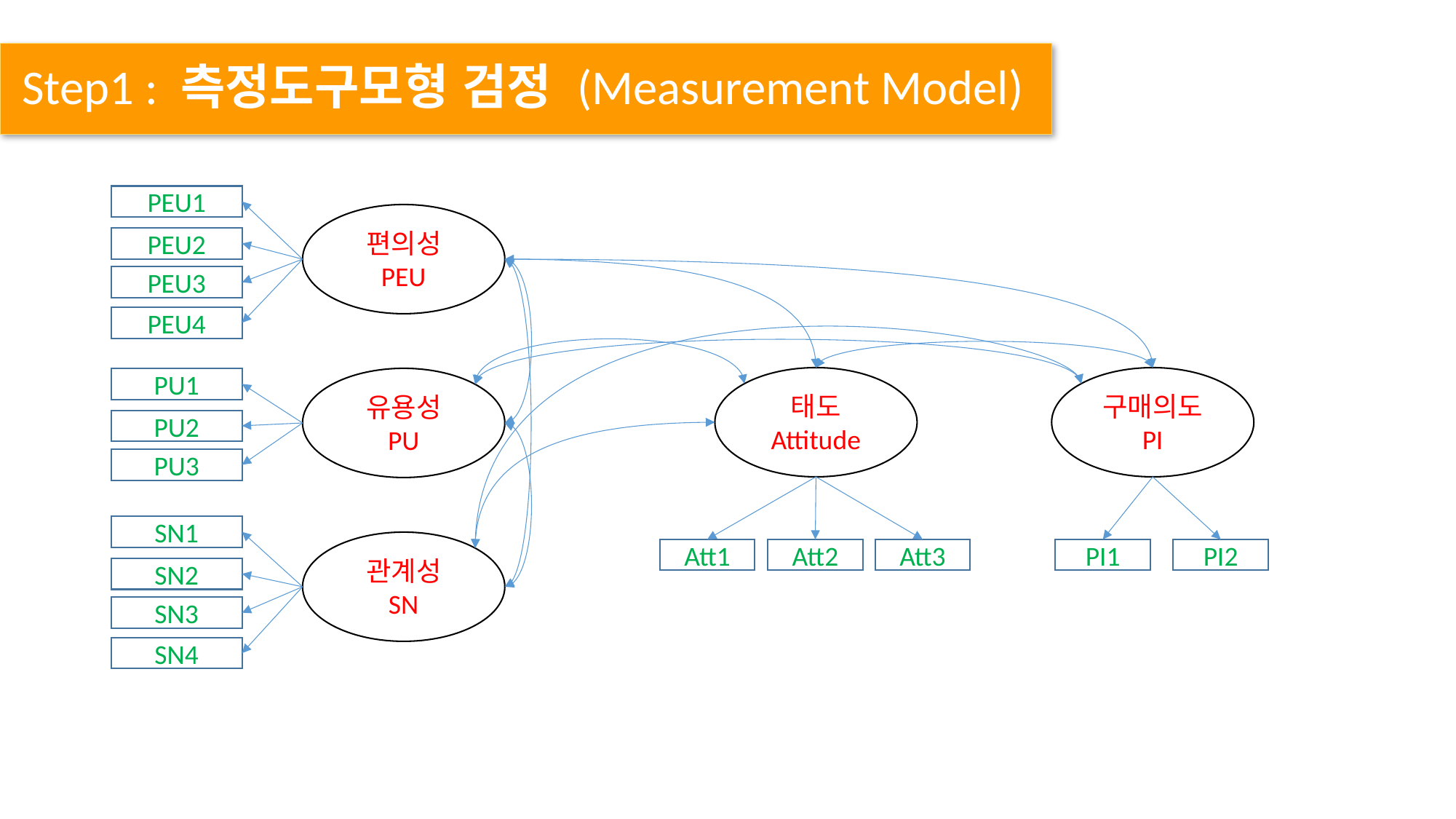

Step1 : 측정도구모형 검정 (Measurement Model)
PEU1
PEU2
PEU3
PEU4
PU1
PU2
PU3
SN1
SN2
SN3
SN4
편의성
PEU
태도
Attitude
구매의도
PI
유용성
PU
관계성
SN
Att1
Att2
Att3
PI1
PI2